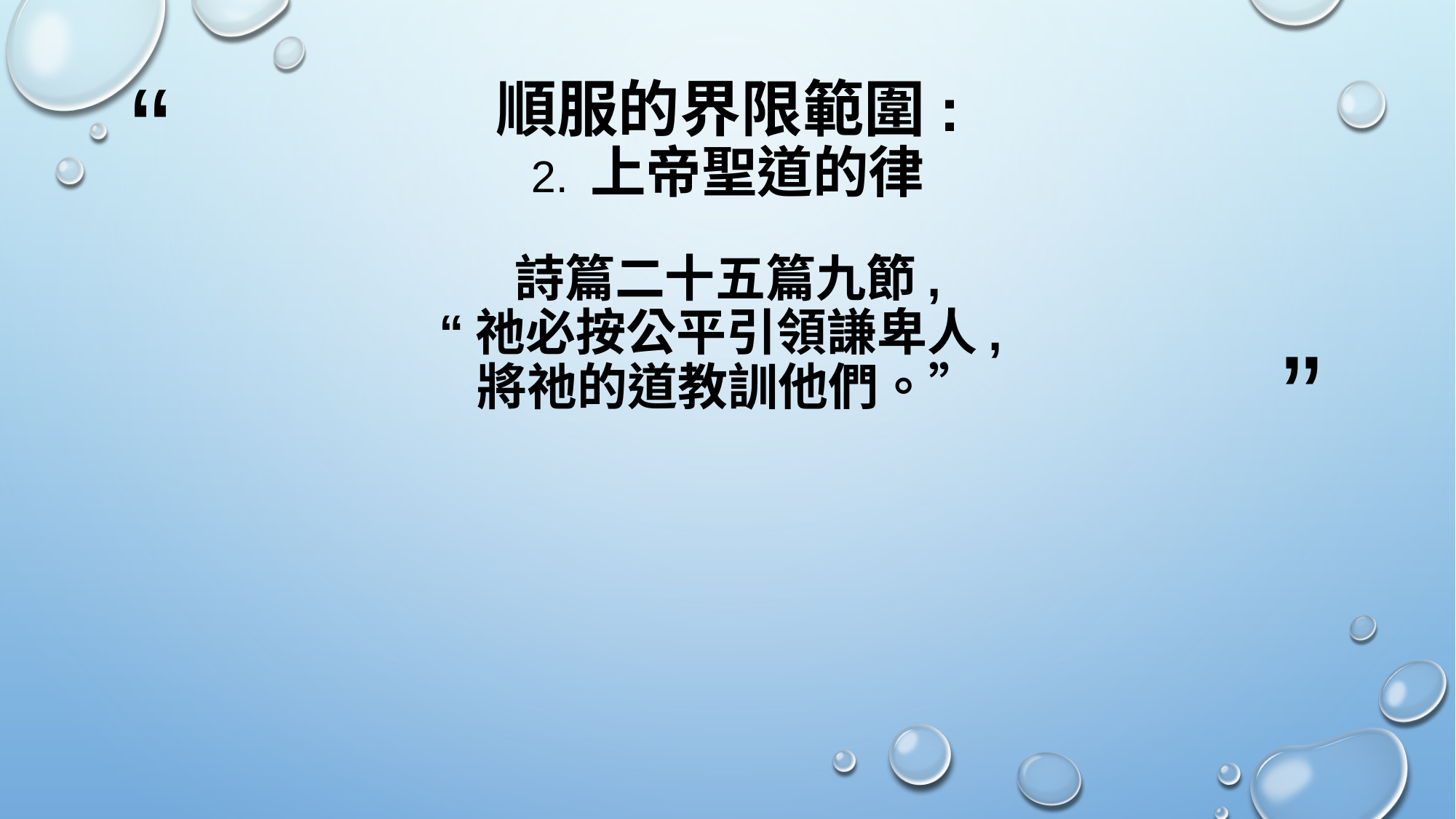

# 順服的界限範圍: 2. 上帝聖道的律 詩篇二十五篇九節, “祂必按公平引領謙卑人, 將祂的道教訓他們。”